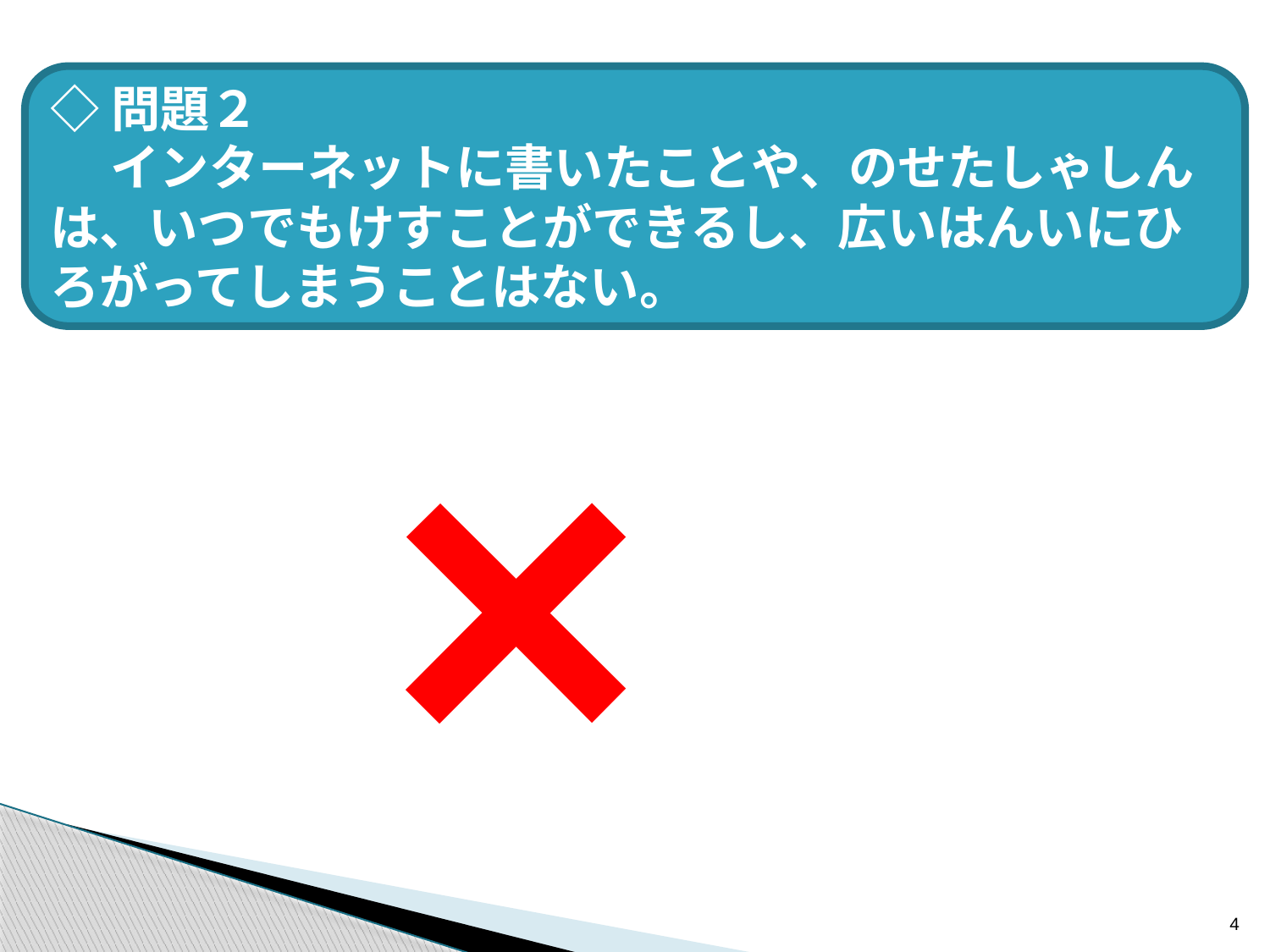

◇問題２
　 インターネットに書いたことや、のせたしゃしんは、いつでもけすことができるし、広いはんいにひろがってしまうことはない。

×

4